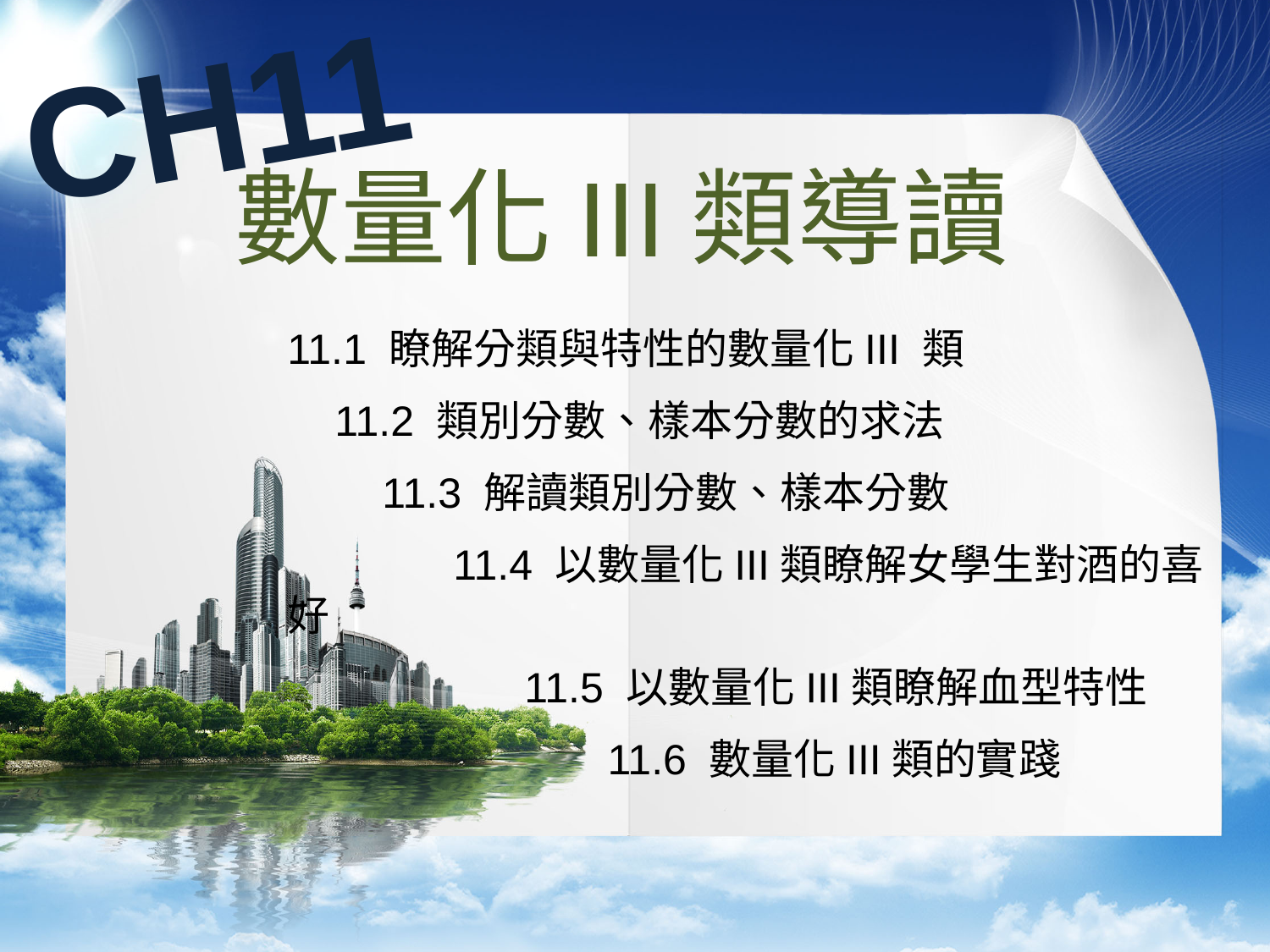

CH11
數量化III類導讀
11.1 瞭解分類與特性的數量化III 類
    11.2 類別分數、樣本分數的求法
        11.3 解讀類別分數、樣本分數
              11.4 以數量化III類瞭解女學生對酒的喜好
                    11.5 以數量化III類瞭解血型特性
                           11.6 數量化III類的實踐